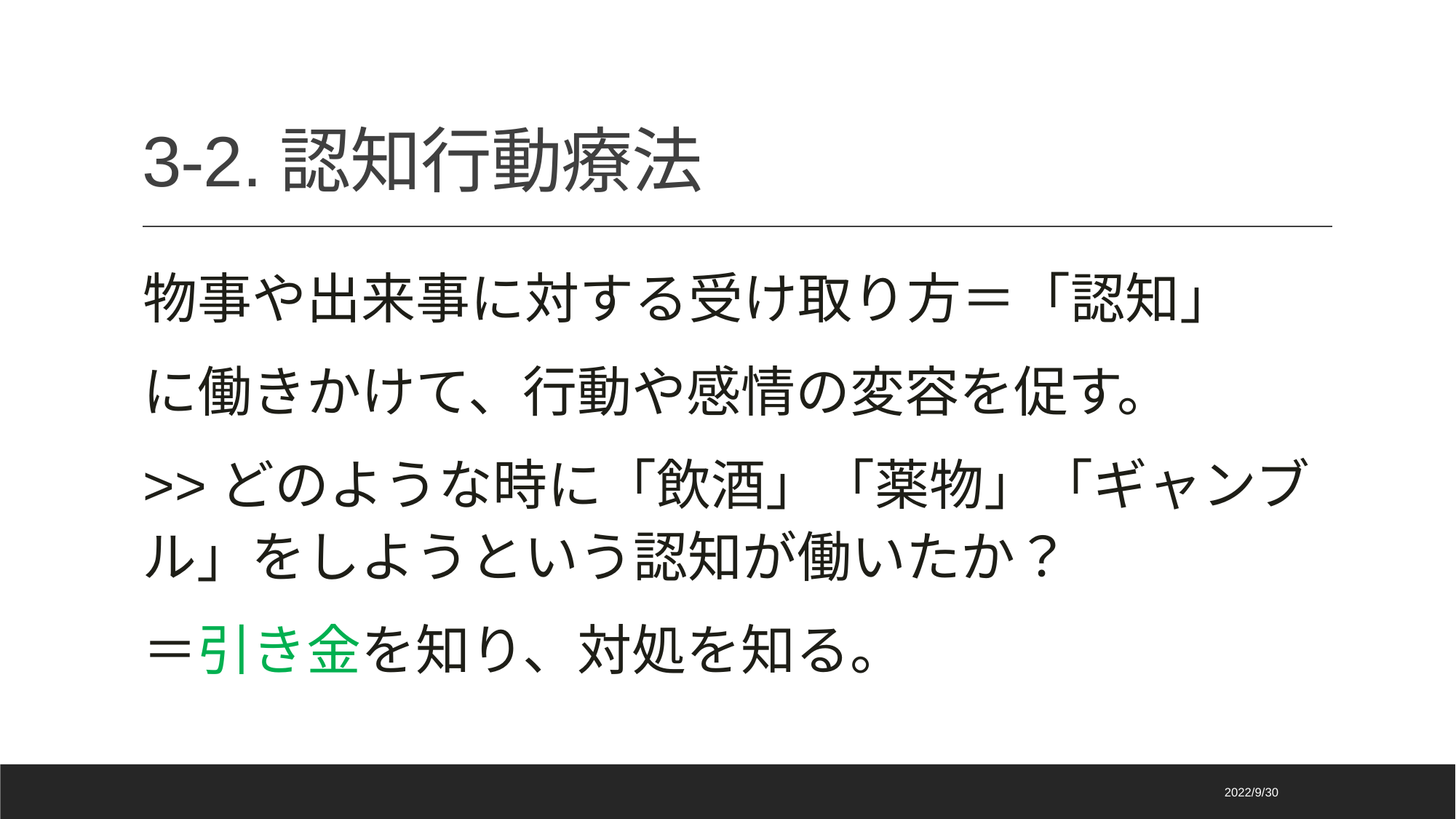

# 3-2.認知行動療法
物事や出来事に対する受け取り方＝「認知」
に働きかけて、行動や感情の変容を促す。
>>どのような時に「飲酒」「薬物」「ギャンブル」をしようという認知が働いたか？
＝引き金を知り、対処を知る。
2022/9/30